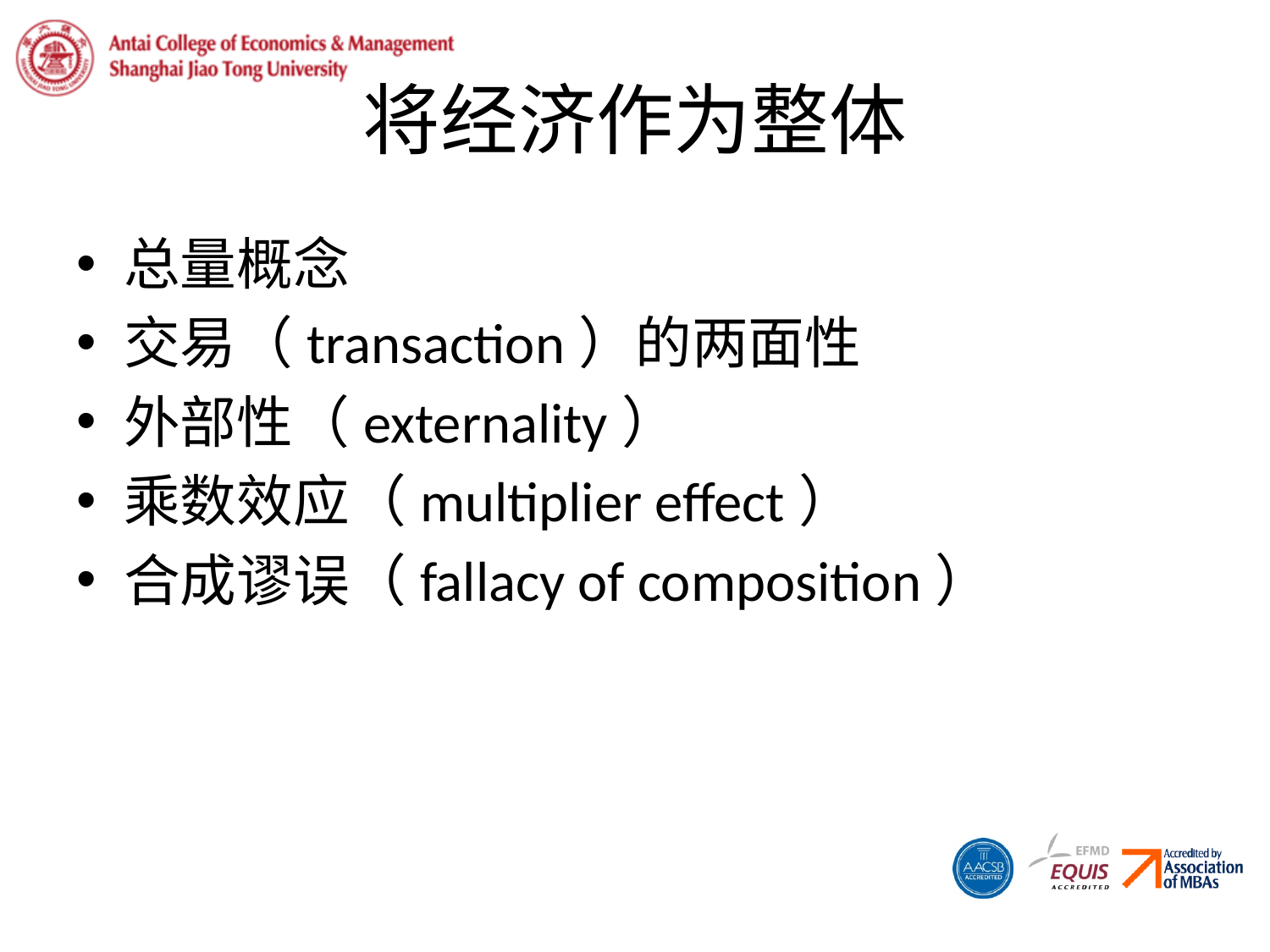

# 将经济作为整体
总量概念
交易（transaction）的两面性
外部性（externality）
乘数效应（multiplier effect）
合成谬误（fallacy of composition）